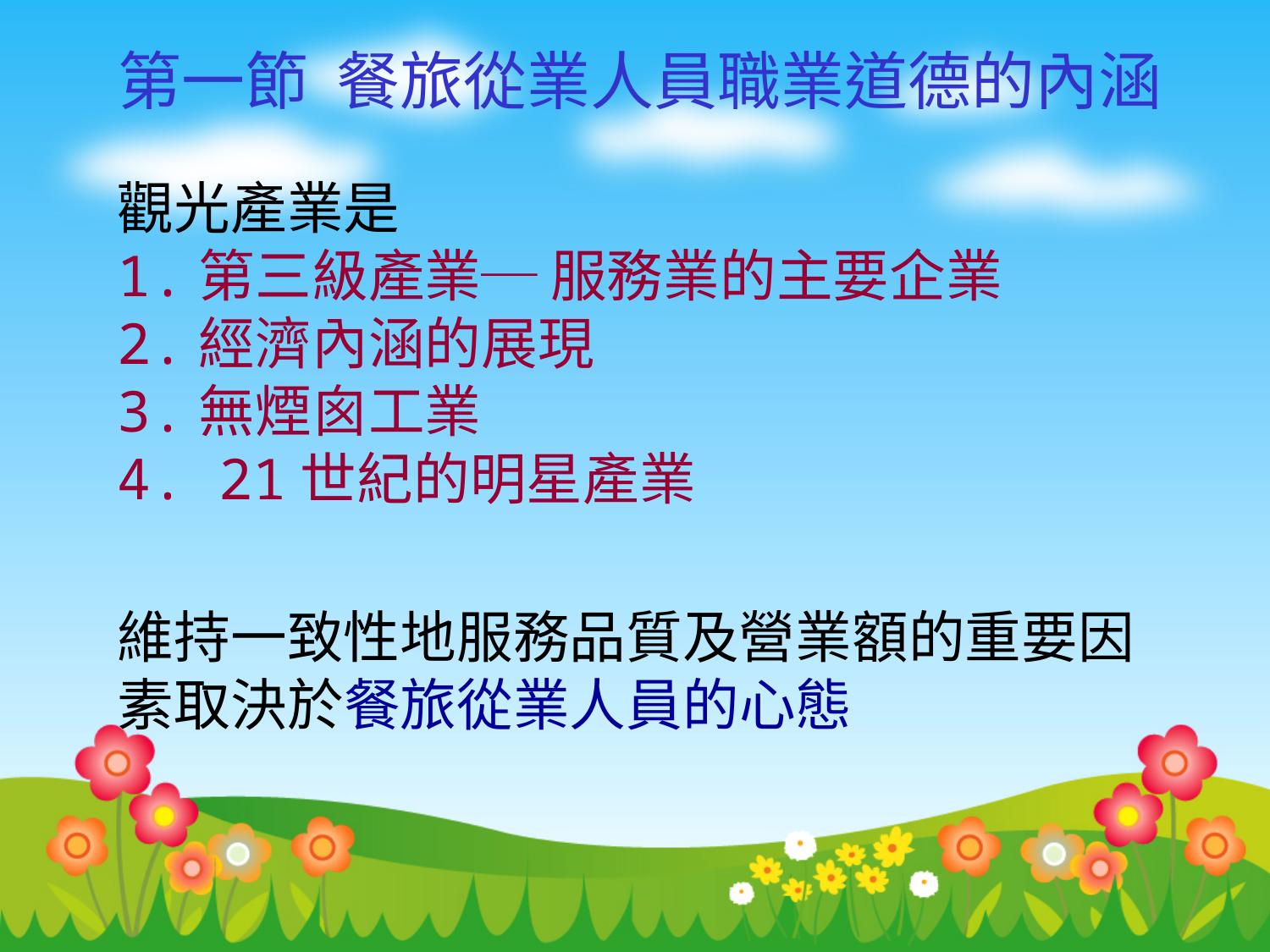

第一節  餐旅從業人員職業道德的內涵
觀光產業是
1.第三級產業─ 服務業的主要企業
2.經濟內涵的展現
3.無煙囪工業
4. 21世紀的明星產業

維持一致性地服務品質及營業額的重要因素取決於餐旅從業人員的心態